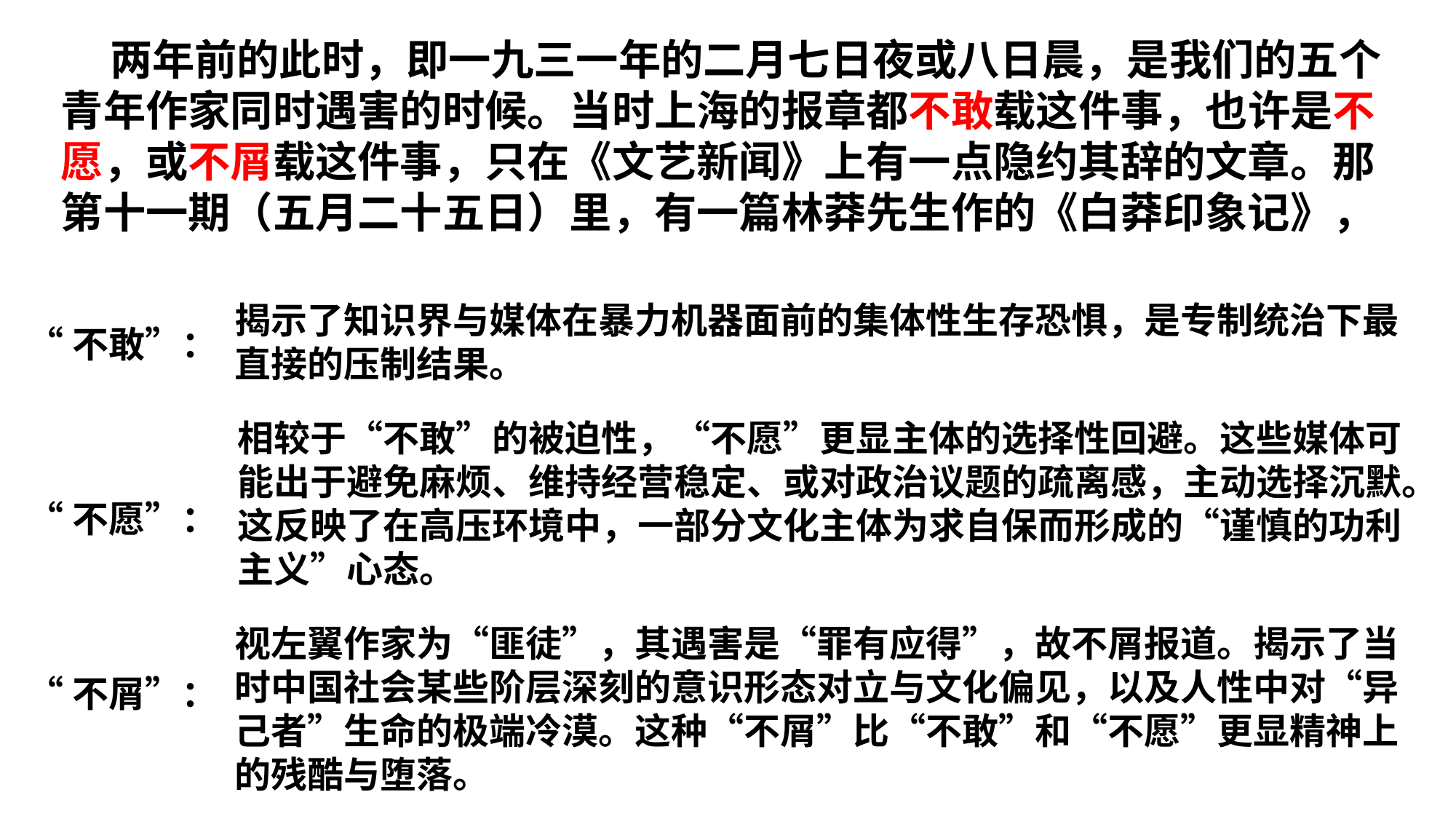

两年前的此时，即一九三一年的二月七日夜或八日晨，是我们的五个青年作家同时遇害的时候。当时上海的报章都不敢载这件事，也许是不愿，或不屑载这件事，只在《文艺新闻》上有一点隐约其辞的文章。那第十一期（五月二十五日）里，有一篇林莽先生作的《白莽印象记》，
揭示了知识界与媒体在暴力机器面前的集体性生存恐惧，是专制统治下最直接的压制结果。
“不敢”：

“不愿”：

“不屑”：
相较于“不敢”的被迫性，“不愿”更显主体的选择性回避。这些媒体可能出于避免麻烦、维持经营稳定、或对政治议题的疏离感，主动选择沉默。这反映了在高压环境中，一部分文化主体为求自保而形成的“谨慎的功利主义”心态。
视左翼作家为“匪徒”，其遇害是“罪有应得”，故不屑报道。揭示了当时中国社会某些阶层深刻的意识形态对立与文化偏见，以及人性中对“异己者”生命的极端冷漠。这种“不屑”比“不敢”和“不愿”更显精神上的残酷与堕落。